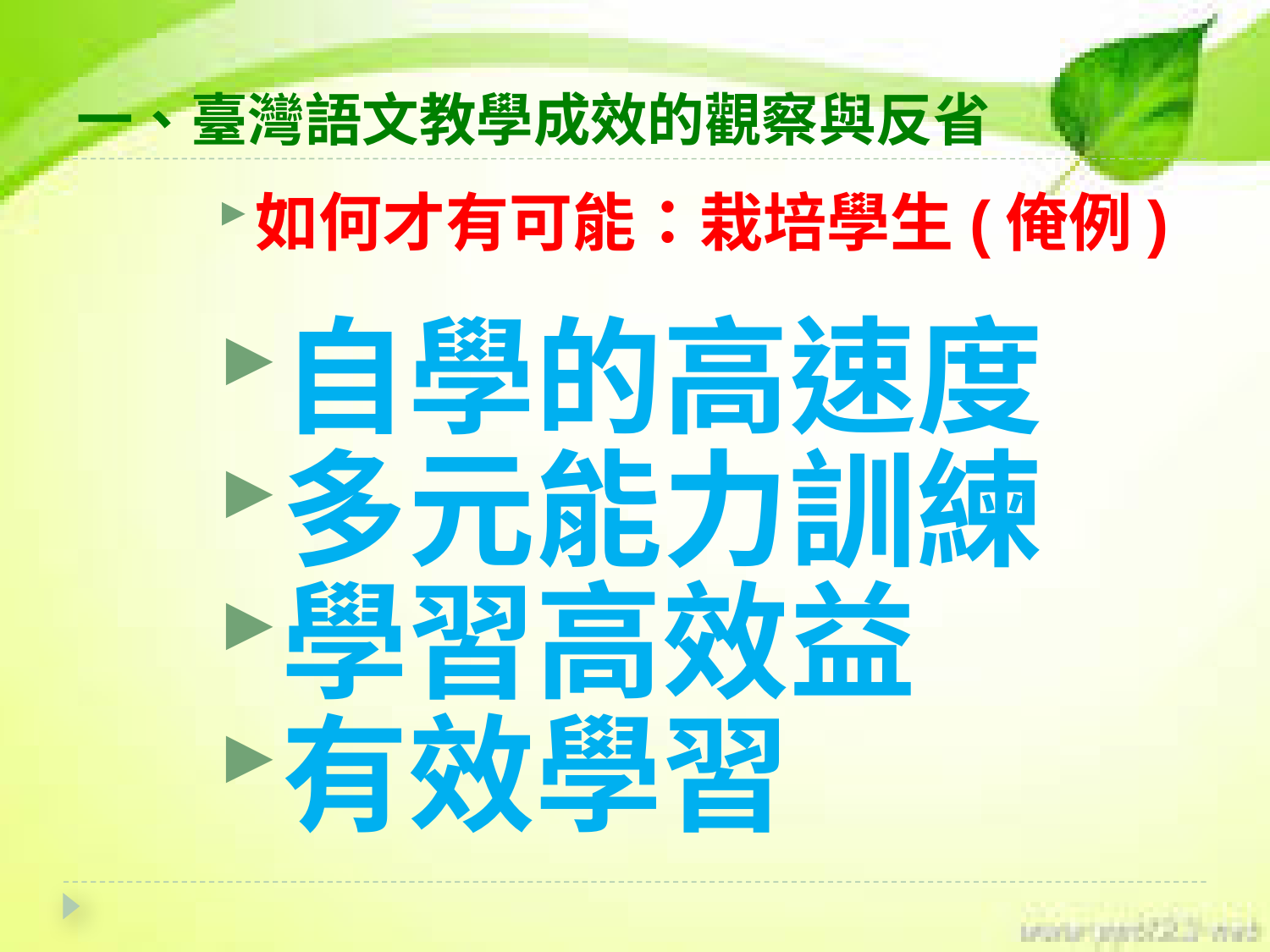

一、臺灣語文教學成效的觀察與反省
如何才有可能：栽培學生(俺例)

自學的高速度
多元能力訓練
學習高效益
有效學習